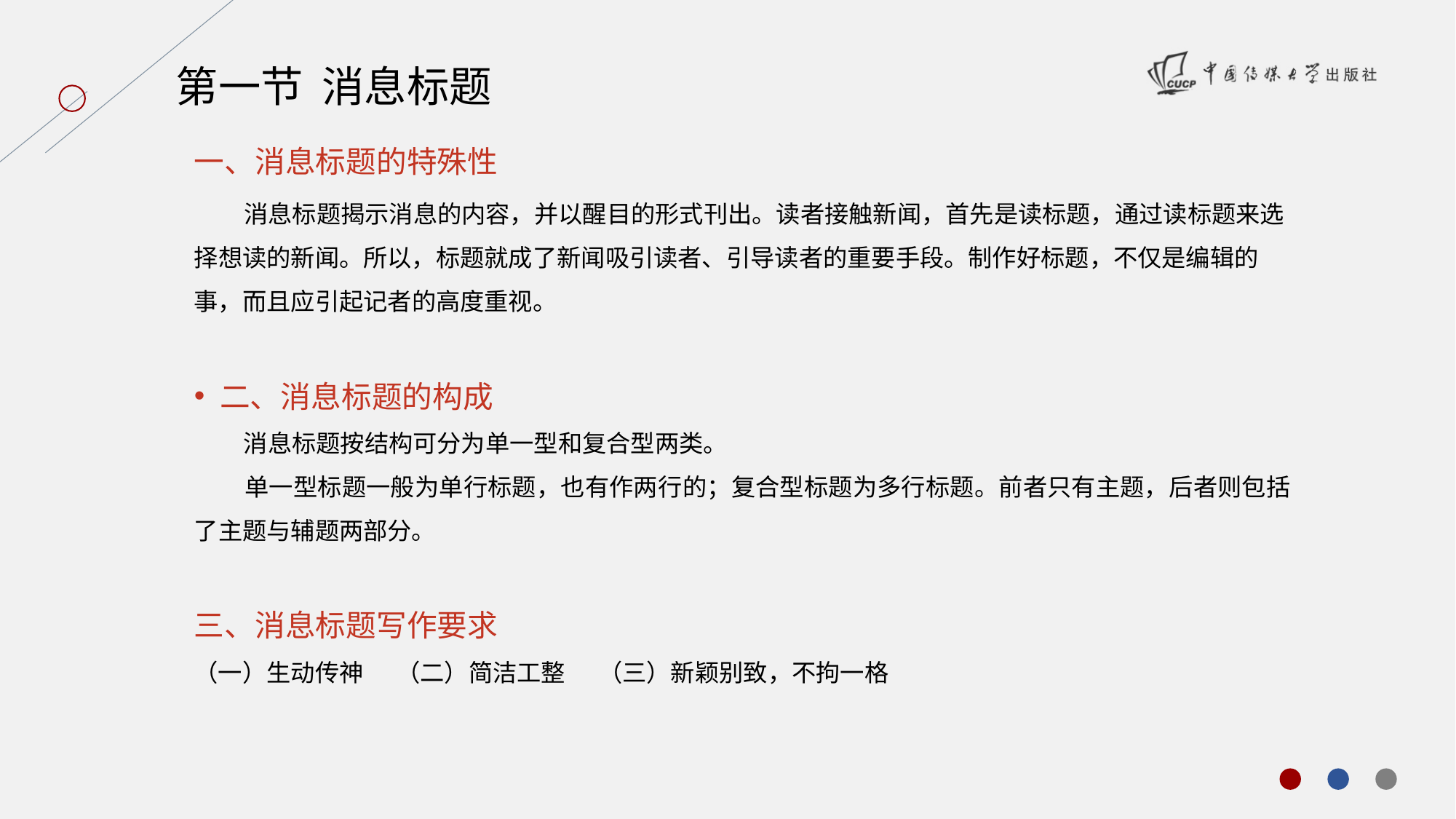

第一节  消息标题

一、消息标题的特殊性
       消息标题揭示消息的内容，并以醒目的形式刊出。读者接触新闻，首先是读标题，通过读标题来选择想读的新闻。所以，标题就成了新闻吸引读者、引导读者的重要手段。制作好标题，不仅是编辑的事，而且应引起记者的高度重视。

二、消息标题的构成
        消息标题按结构可分为单一型和复合型两类。
        单一型标题一般为单行标题，也有作两行的；复合型标题为多行标题。前者只有主题，后者则包括了主题与辅题两部分。

三、消息标题写作要求
（一）生动传神      （二）简洁工整      （三）新颖别致，不拘一格